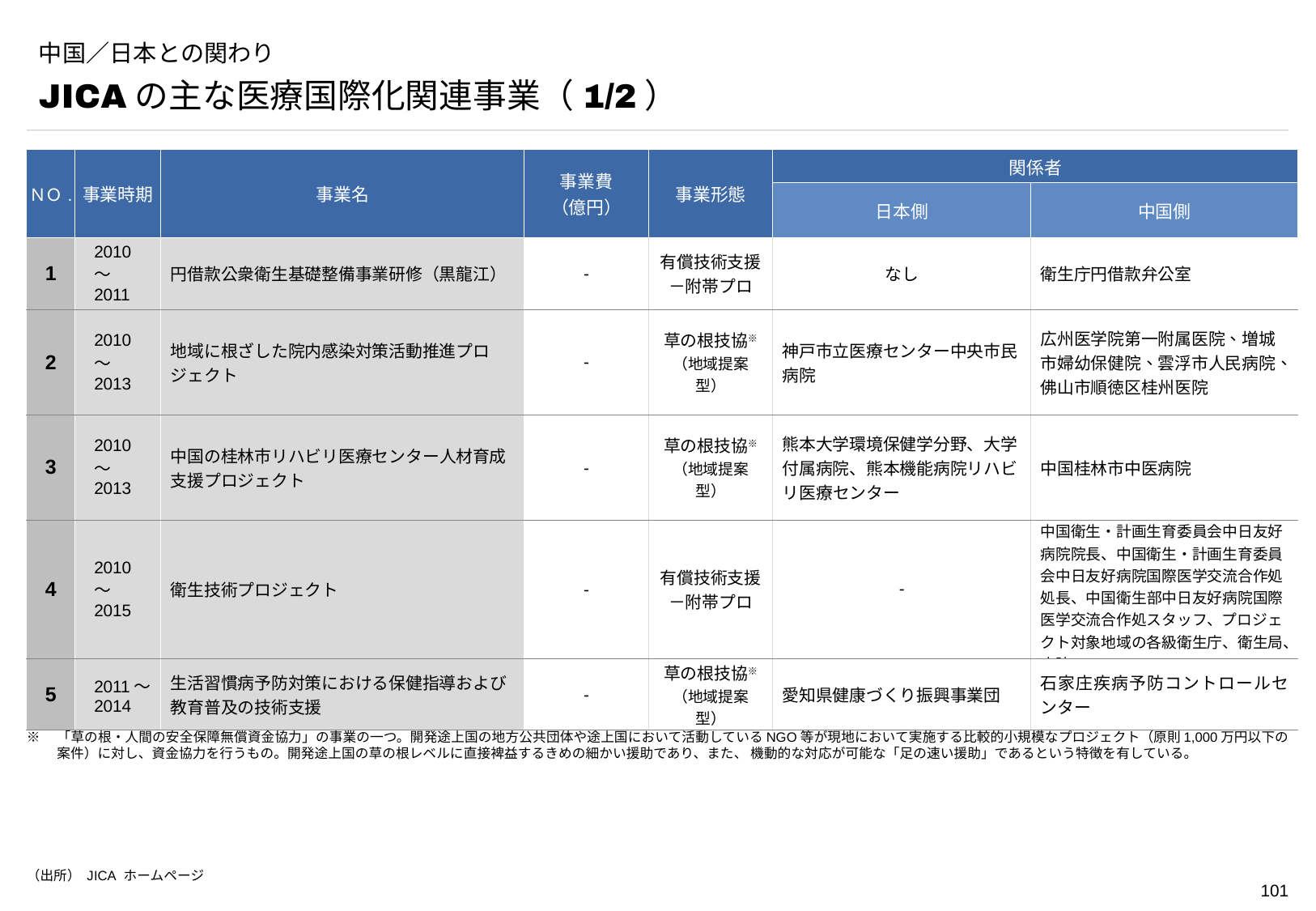

# 中国／日本との関わり
JICAの主な医療国際化関連事業（1/2）
| ＮＯ. | 事業時期 | 事業名 | 事業費 （億円） | 事業形態 | 関係者 |  |
| --- | --- | --- | --- | --- | --- | --- |
|  |  |  |  |  | 日本側 | 中国側 |
| 1 | 2010～2011 | 円借款公衆衛生基礎整備事業研修（黒龍江） | - | 有償技術支援－附帯プロ | なし | 衛生庁円借款弁公室 |
| 2 | 2010～ 2013 | 地域に根ざした院内感染対策活動推進プロジェクト | - | 草の根技協※（地域提案型） | 神戸市立医療センター中央市民病院 | 広州医学院第一附属医院、増城市婦幼保健院、雲浮市人民病院、佛山市順徳区桂州医院 |
| 3 | 2010～2013 | 中国の桂林市リハビリ医療センター人材育成支援プロジェクト | - | 草の根技協※（地域提案型） | 熊本大学環境保健学分野、大学付属病院、熊本機能病院リハビリ医療センター | 中国桂林市中医病院 |
| 4 | 2010～2015 | 衛生技術プロジェクト | - | 有償技術支援－附帯プロ | - | 中国衛生・計画生育委員会中日友好病院院長、中国衛生・計画生育委員会中日友好病院国際医学交流合作処処長、中国衛生部中日友好病院国際医学交流合作処スタッフ、プロジェクト対象地域の各級衛生庁、衛生局、病院 |
| 5 | 2011～ 2014 | 生活習慣病予防対策における保健指導および教育普及の技術支援 | - | 草の根技協※（地域提案型） | 愛知県健康づくり振興事業団 | 石家庄疾病予防コントロールセンター |
※	「草の根・人間の安全保障無償資金協力」の事業の一つ。開発途上国の地方公共団体や途上国において活動しているNGO等が現地において実施する比較的小規模なプロジェクト（原則1,000万円以下の案件）に対し、資金協力を行うもの。開発途上国の草の根レベルに直接裨益するきめの細かい援助であり、また、 機動的な対応が可能な「足の速い援助」であるという特徴を有している。
（出所） JICA ホームページ